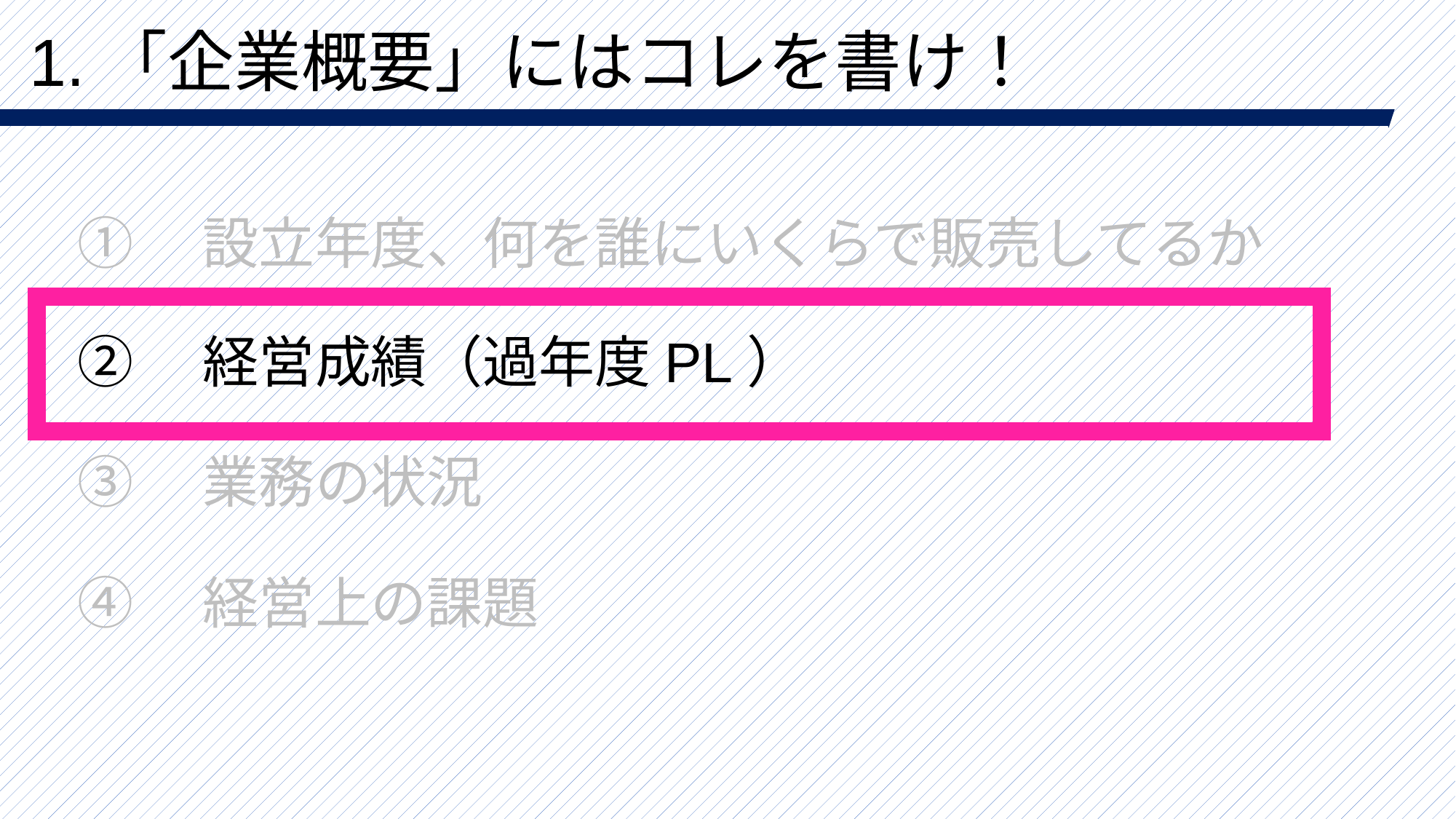

# 1.「企業概要」にはコレを書け！

①　設立年度、何を誰にいくらで販売してるか

②　経営成績（過年度PL）
③　業務の状況
④　経営上の課題